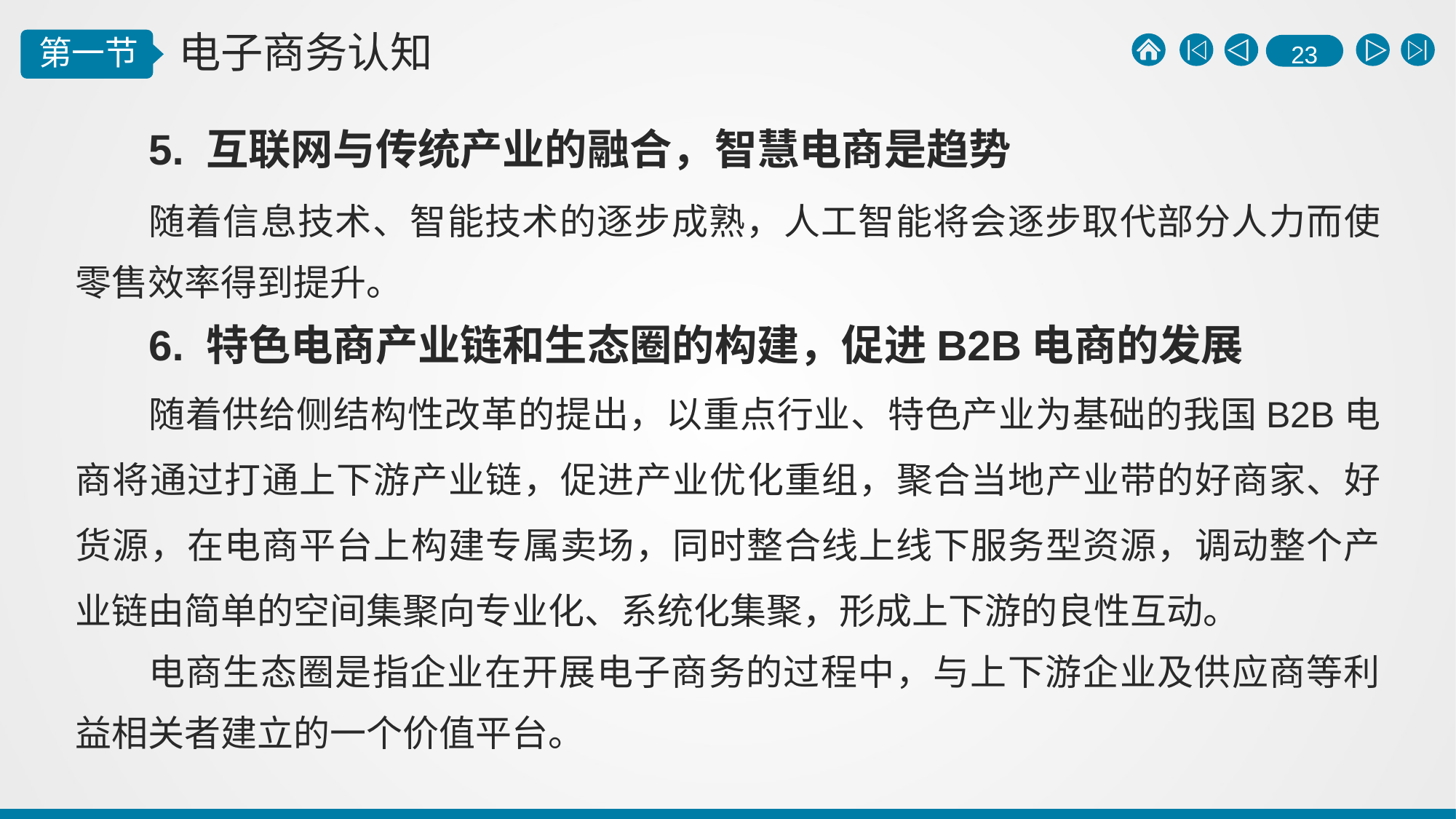

5. 互联网与传统产业的融合，智慧电商是趋势
随着信息技术、智能技术的逐步成熟，人工智能将会逐步取代部分人力而使零售效率得到提升。
6. 特色电商产业链和生态圈的构建，促进B2B电商的发展
随着供给侧结构性改革的提出，以重点行业、特色产业为基础的我国B2B电商将通过打通上下游产业链，促进产业优化重组，聚合当地产业带的好商家、好货源，在电商平台上构建专属卖场，同时整合线上线下服务型资源，调动整个产业链由简单的空间集聚向专业化、系统化集聚，形成上下游的良性互动。
电商生态圈是指企业在开展电子商务的过程中，与上下游企业及供应商等利益相关者建立的一个价值平台。